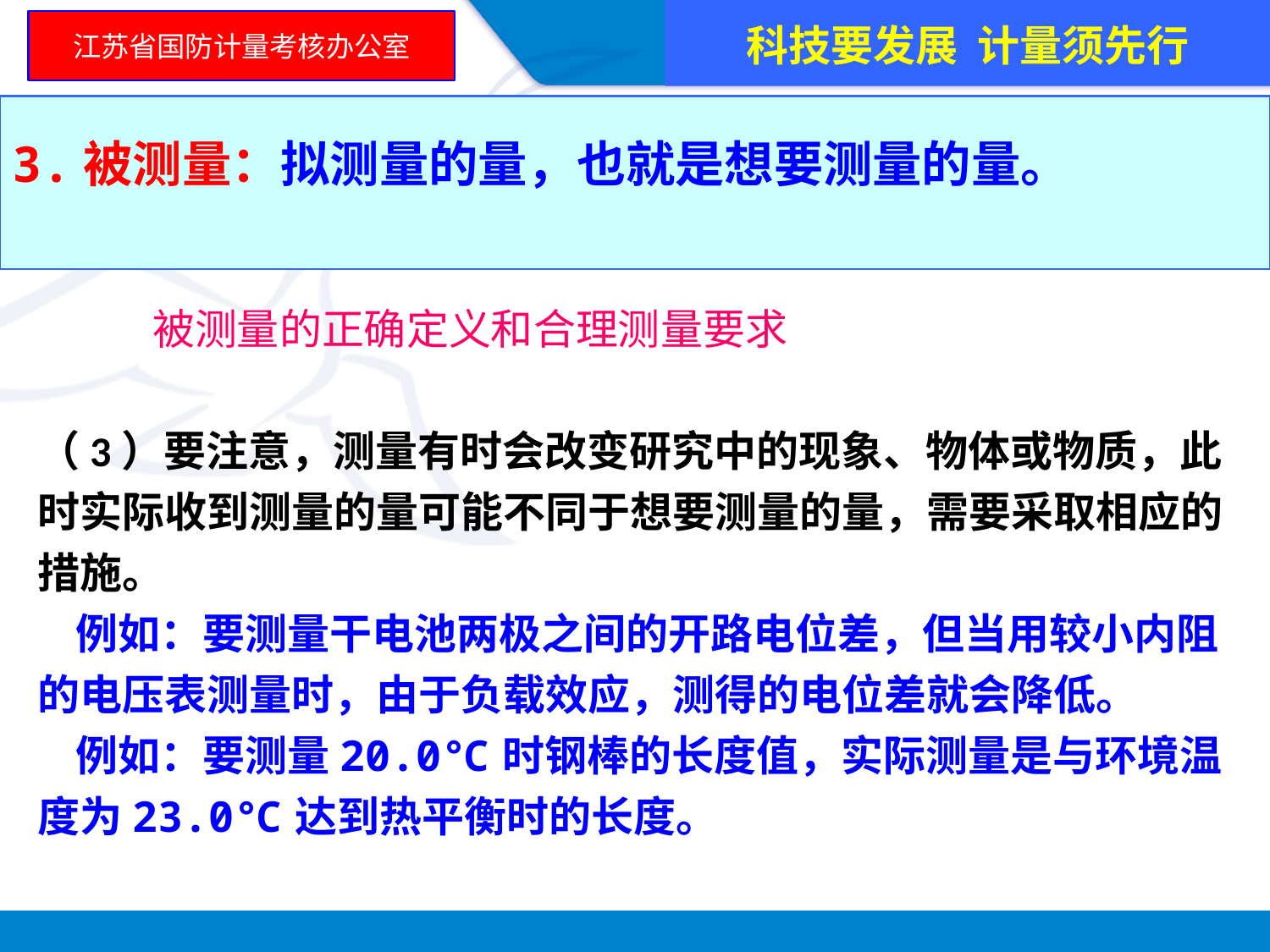

科技要发展  计量须先行
江苏省国防计量考核办公室
3.被测量：拟测量的量，也就是想要测量的量。

           被测量的正确定义和合理测量要求
（3）要注意，测量有时会改变研究中的现象、物体或物质，此时实际收到测量的量可能不同于想要测量的量，需要采取相应的措施。
    例如：要测量干电池两极之间的开路电位差，但当用较小内阻的电压表测量时，由于负载效应，测得的电位差就会降低。
    例如：要测量20.0℃时钢棒的长度值，实际测量是与环境温度为23.0℃达到热平衡时的长度。